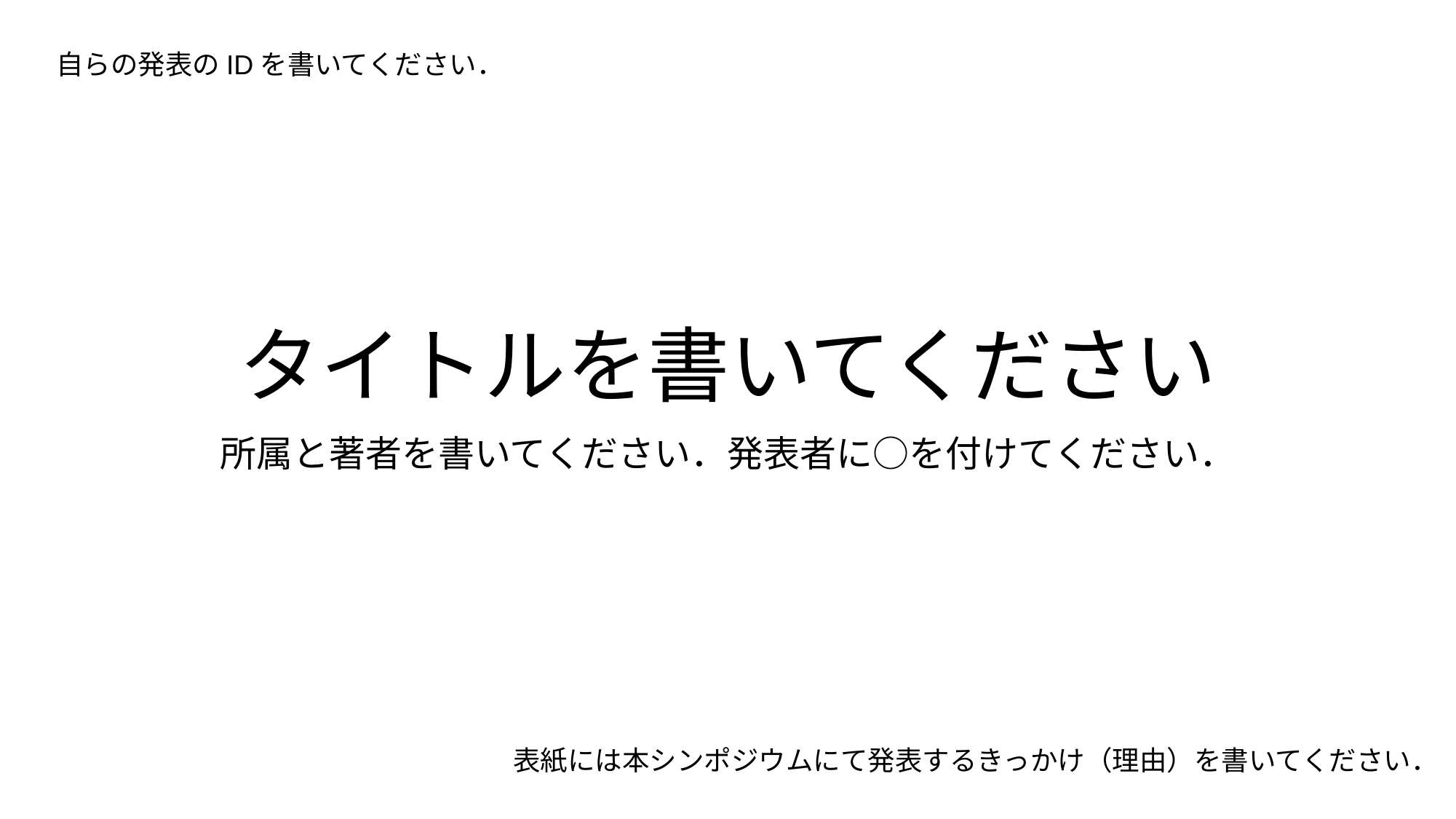

自らの発表のIDを書いてください．
# タイトルを書いてください
所属と著者を書いてください．発表者に○を付けてください．
表紙には本シンポジウムにて発表するきっかけ（理由）を書いてください．